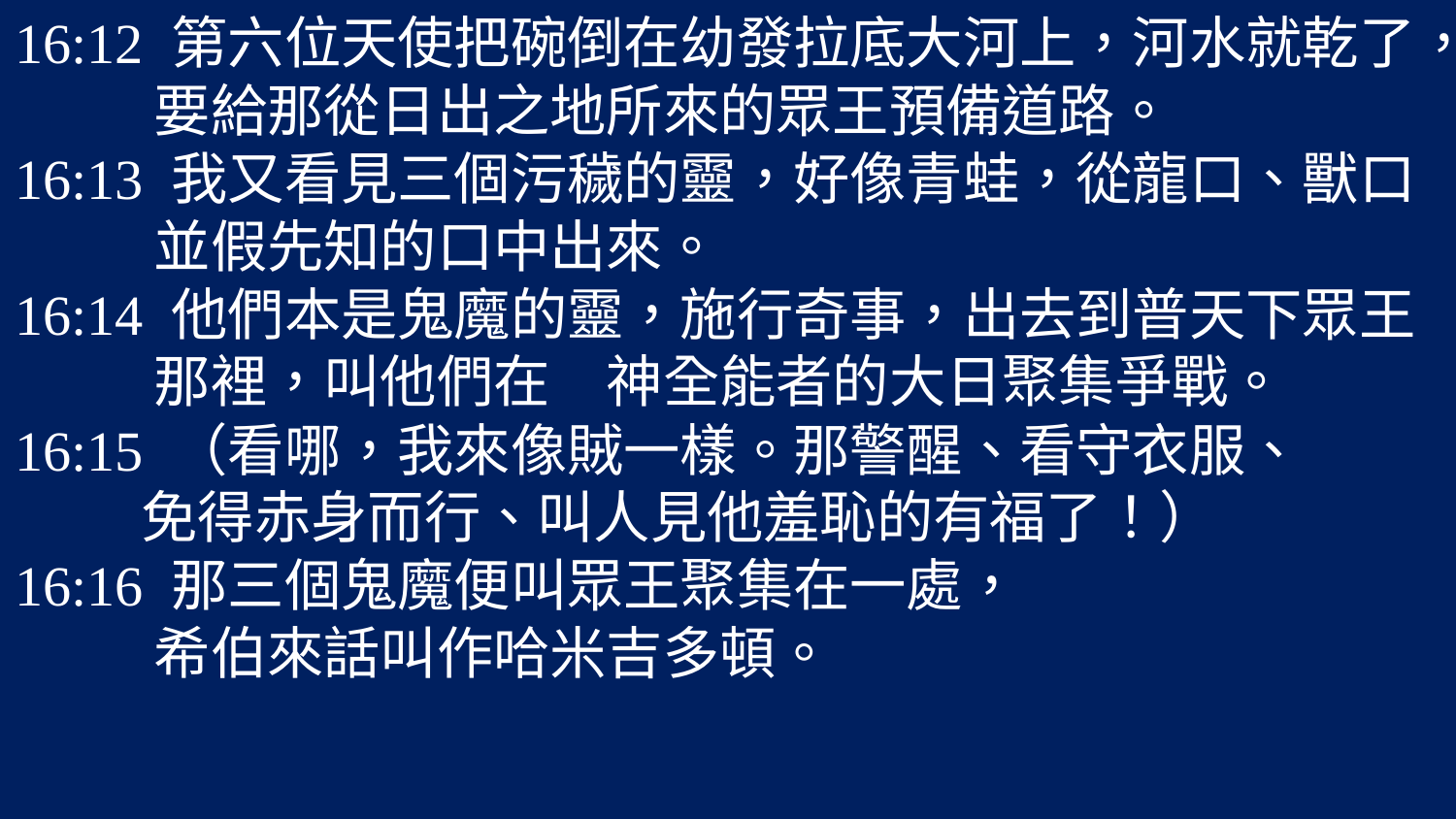

16:12 第六位天使把碗倒在幼發拉底大河上，河水就乾了，
          要給那從日出之地所來的眾王預備道路。
16:13 我又看見三個污穢的靈，好像青蛙，從龍口、獸口
          並假先知的口中出來。
16:14 他們本是鬼魔的靈，施行奇事，出去到普天下眾王
          那裡，叫他們在　神全能者的大日聚集爭戰。
16:15 （看哪，我來像賊一樣。那警醒、看守衣服、
         免得赤身而行、叫人見他羞恥的有福了！）
16:16 那三個鬼魔便叫眾王聚集在一處，
          希伯來話叫作哈米吉多頓。